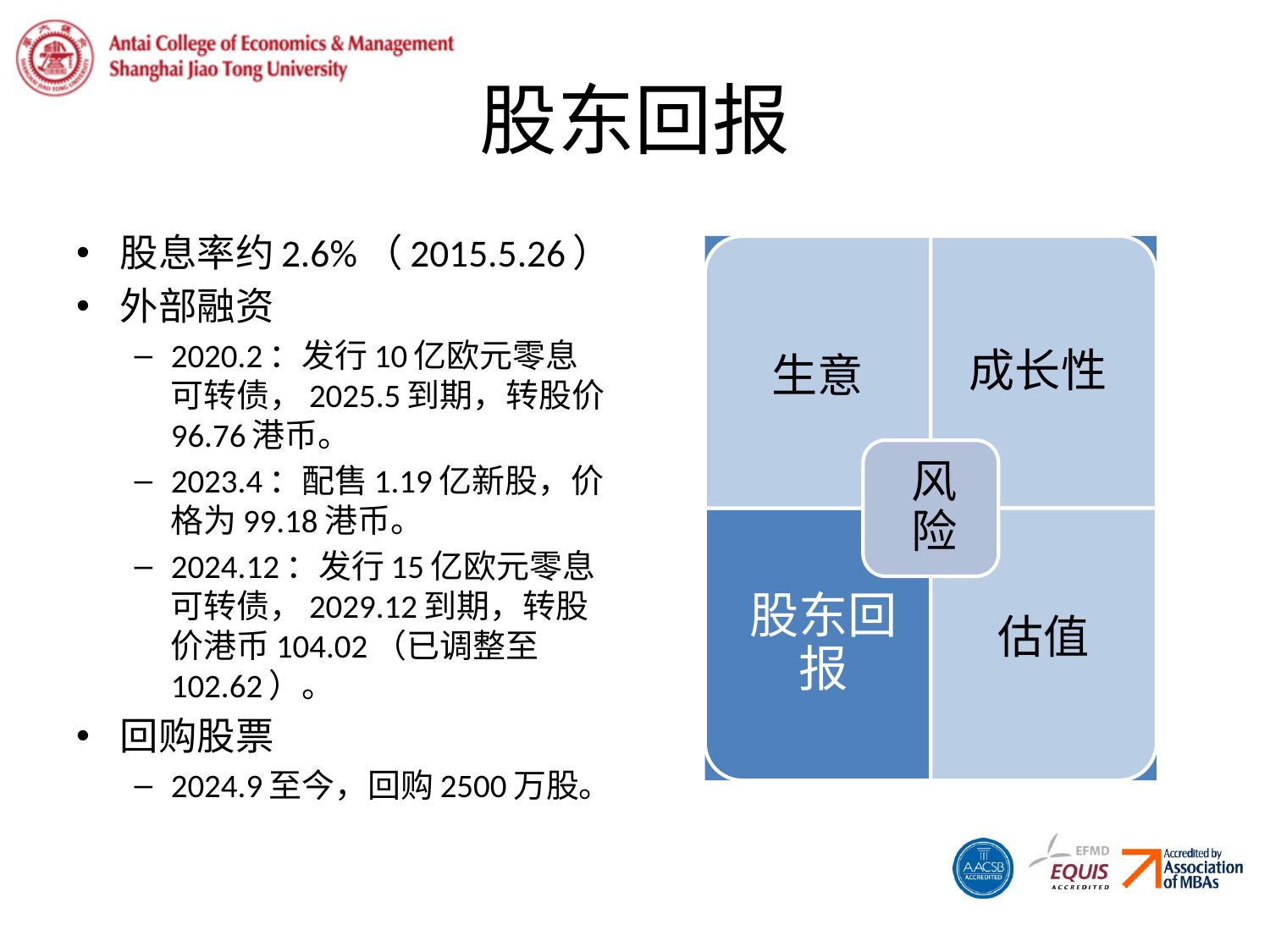

# 股东回报
股息率约2.6%（2015.5.26）
外部融资
2020.2：发行10亿欧元零息可转债，2025.5到期，转股价96.76港币。
2023.4：配售1.19亿新股，价格为99.18港币。
2024.12：发行15亿欧元零息可转债，2029.12到期，转股价港币104.02（已调整至102.62）。
回购股票
2024.9至今，回购2500万股。

生意
成长性
股东回报
估值
风险